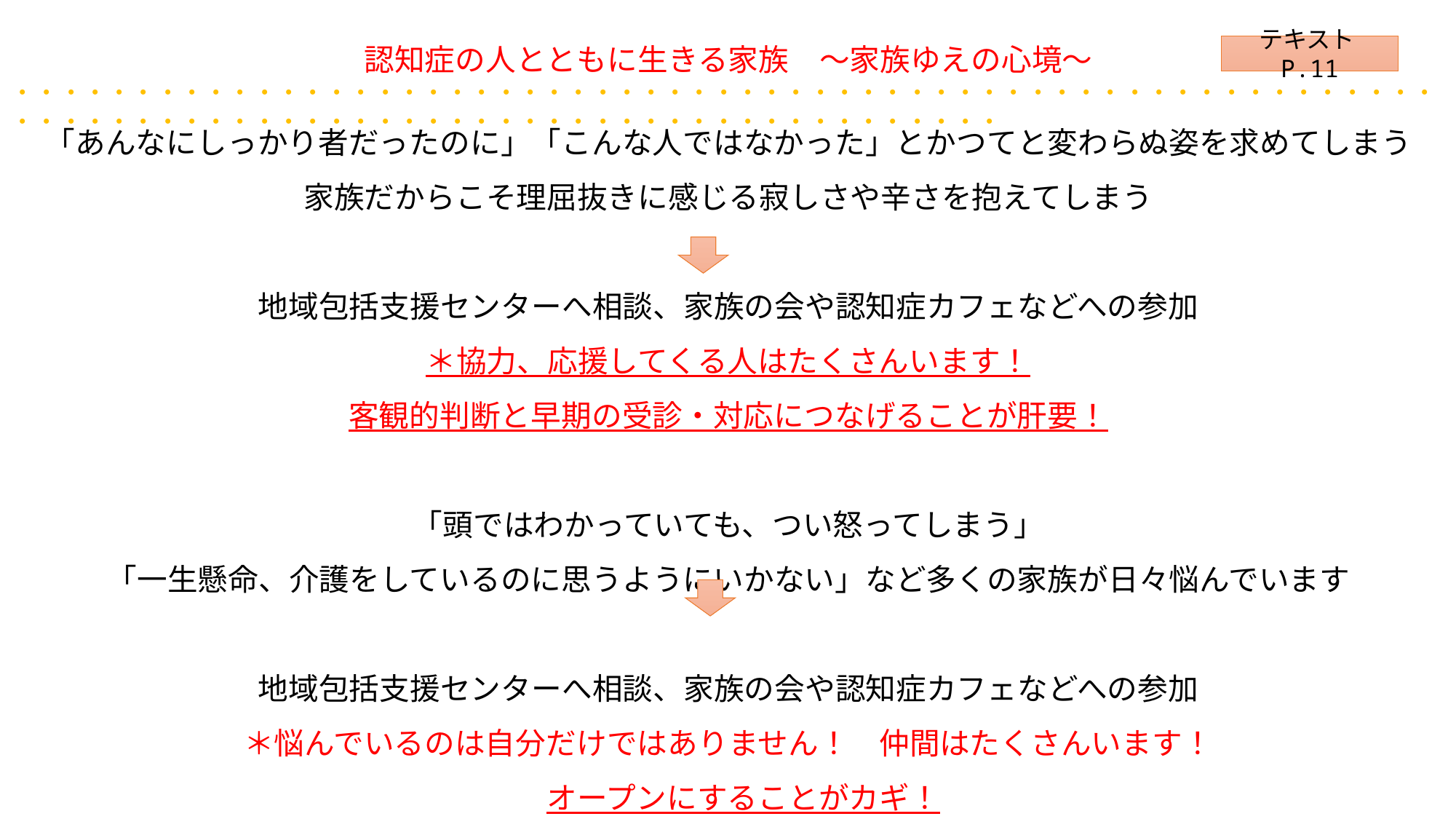

認知症の人とともに生きる家族　～家族ゆえの心境～
・・・・・・・・・・・・・・・・・・・・・・・・・・・・・・・・・・・・・・・・・・・・・・・・・・・・・・・・・・・・・・・・・・・・・・・・・・・・・・・・・・・・・・・・・・・・・・・・・・・・
テキストP.11
「あんなにしっかり者だったのに」「こんな人ではなかった」とかつてと変わらぬ姿を求めてしまう
家族だからこそ理屈抜きに感じる寂しさや辛さを抱えてしまう

地域包括支援センターへ相談、家族の会や認知症カフェなどへの参加
＊協力、応援してくる人はたくさんいます！
客観的判断と早期の受診・対応につなげることが肝要！

「頭ではわかっていても、つい怒ってしまう」
「一生懸命、介護をしているのに思うようにいかない」など多くの家族が日々悩んでいます

地域包括支援センターへ相談、家族の会や認知症カフェなどへの参加
＊悩んでいるのは自分だけではありません！　仲間はたくさんいます！
　オープンにすることがカギ！